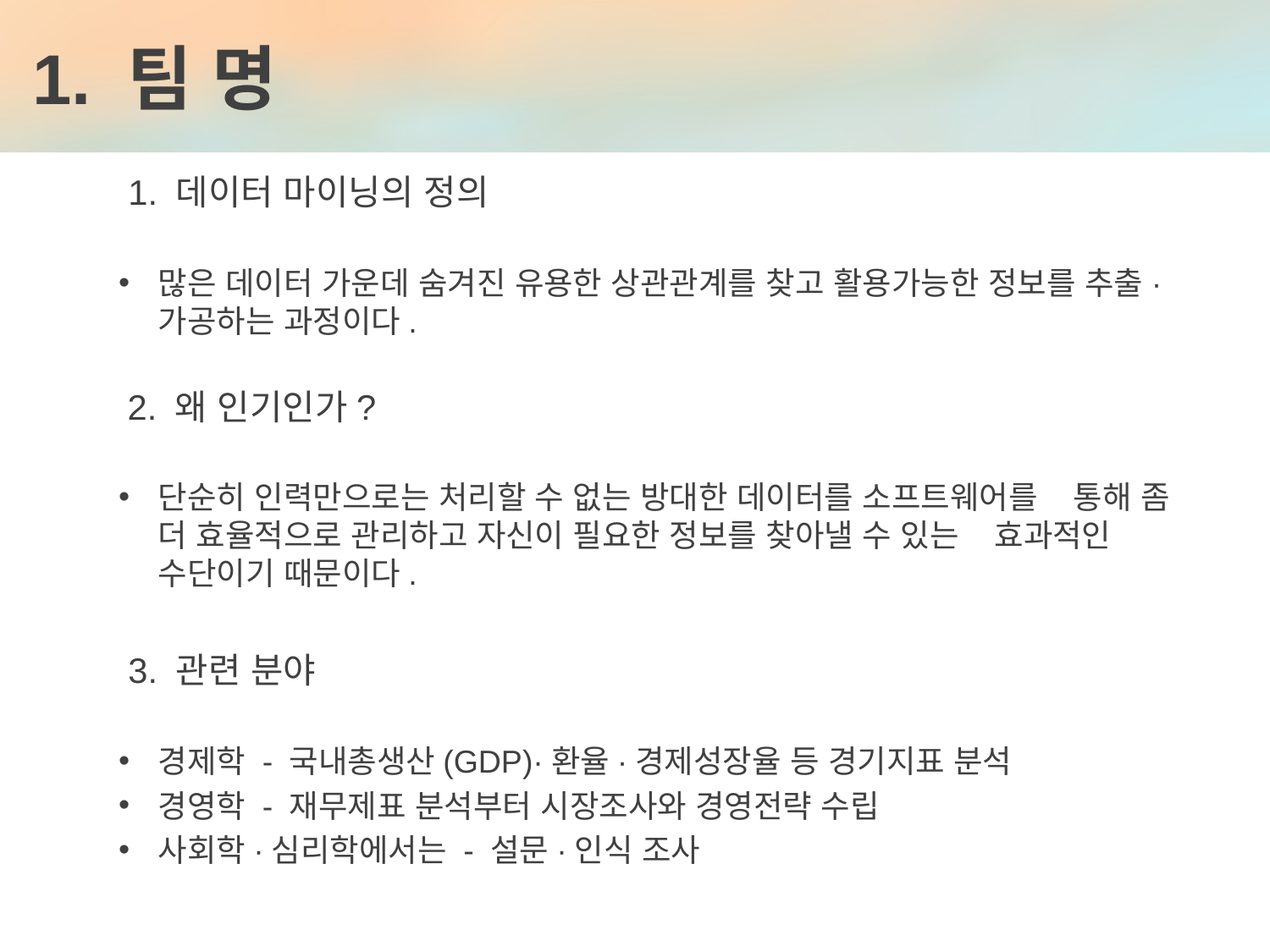

# 1. 팀 명
 1. 데이터 마이닝의 정의

많은 데이터 가운데 숨겨진 유용한 상관관계를 찾고 활용가능한 정보를 추출·가공하는 과정이다.
 2. 왜 인기인가?

단순히 인력만으로는 처리할 수 없는 방대한 데이터를 소프트웨어를    통해 좀 더 효율적으로 관리하고 자신이 필요한 정보를 찾아낼 수 있는    효과적인 수단이기 때문이다.

 3. 관련 분야

경제학 - 국내총생산(GDP)·환율·경제성장율 등 경기지표 분석
경영학 - 재무제표 분석부터 시장조사와 경영전략 수립
사회학·심리학에서는 - 설문·인식 조사